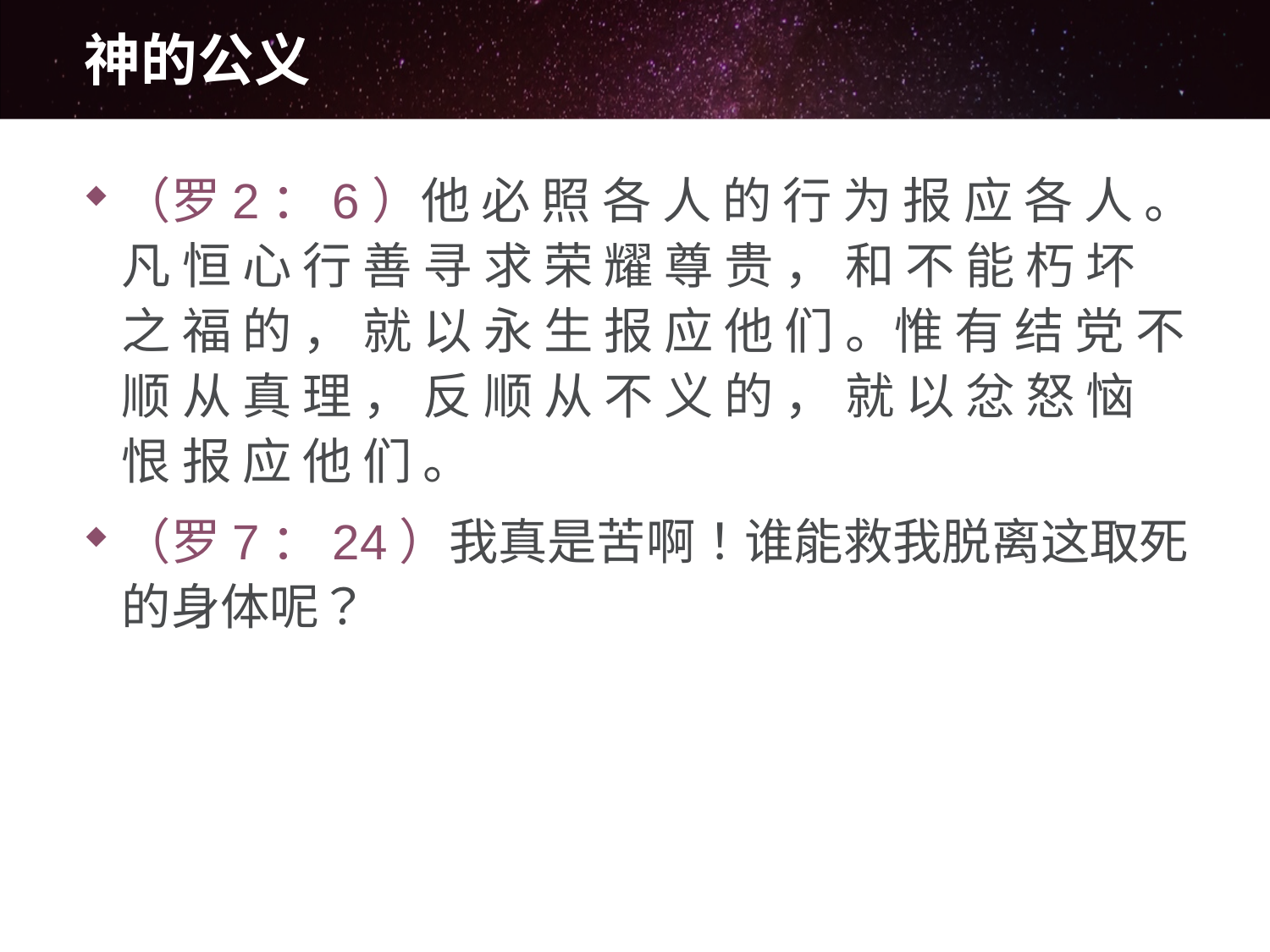

# 神的公义
（罗2：6）他 必 照 各 人 的 行 为 报 应 各 人 。凡 恒 心 行 善 寻 求 荣 耀 尊 贵 ， 和 不 能 朽 坏 之 福 的 ， 就 以 永 生 报 应 他 们 。惟 有 结 党 不 顺 从 真 理 ， 反 顺 从 不 义 的 ， 就 以 忿 怒 恼 恨 报 应 他 们 。
（罗7：24）我真是苦啊！谁能救我脱离这取死的身体呢？